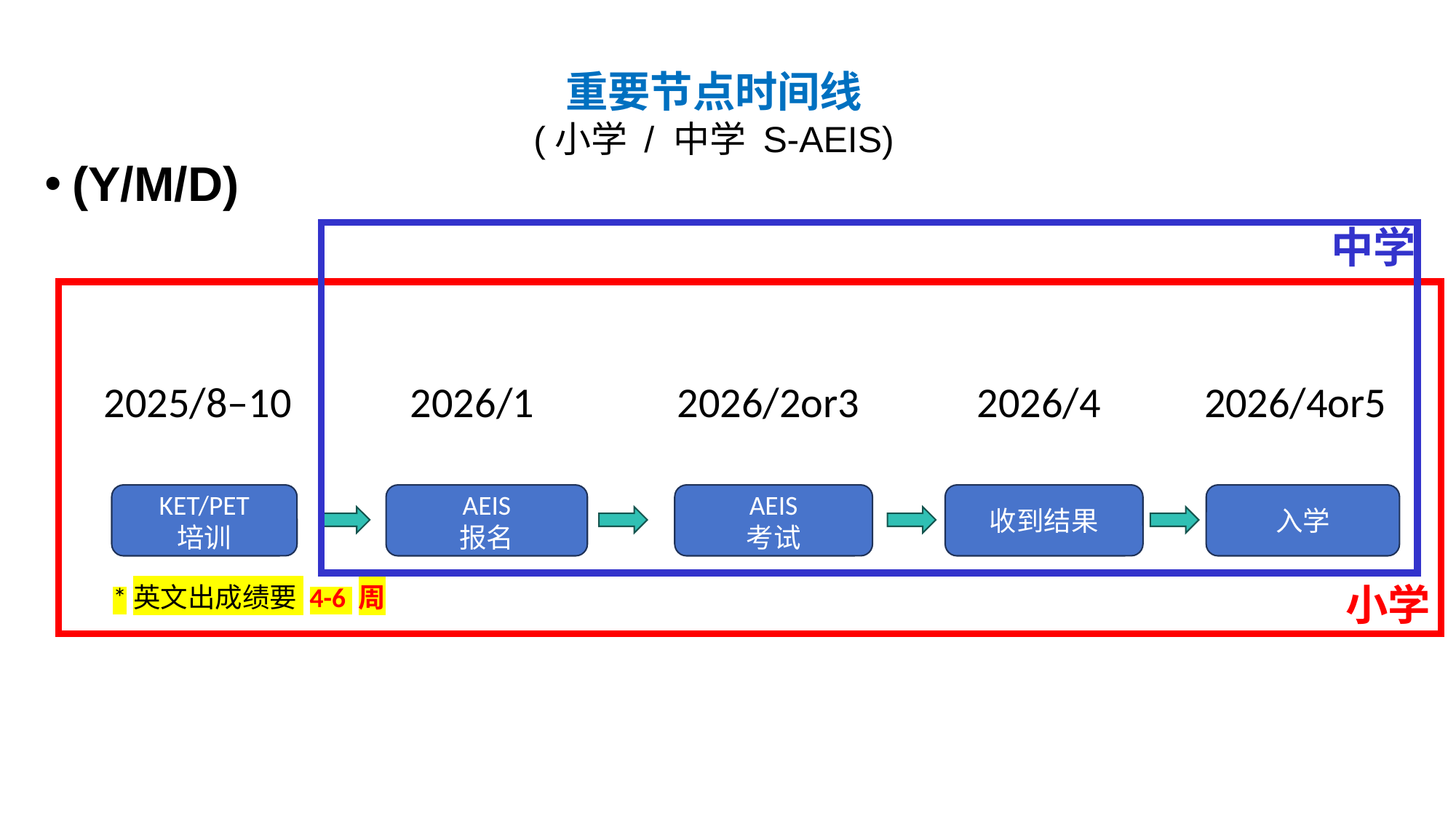

重要节点时间线
(小学 / 中学 S-AEIS)
(Y/M/D)
中学

小学

2025/8–10
2026/1

2026/2or3

2026/4

2026/4or5
KET/PET
培训
AEIS
考试
收到结果
AEIS
报名
入学

*英文出成绩要 4-6 周